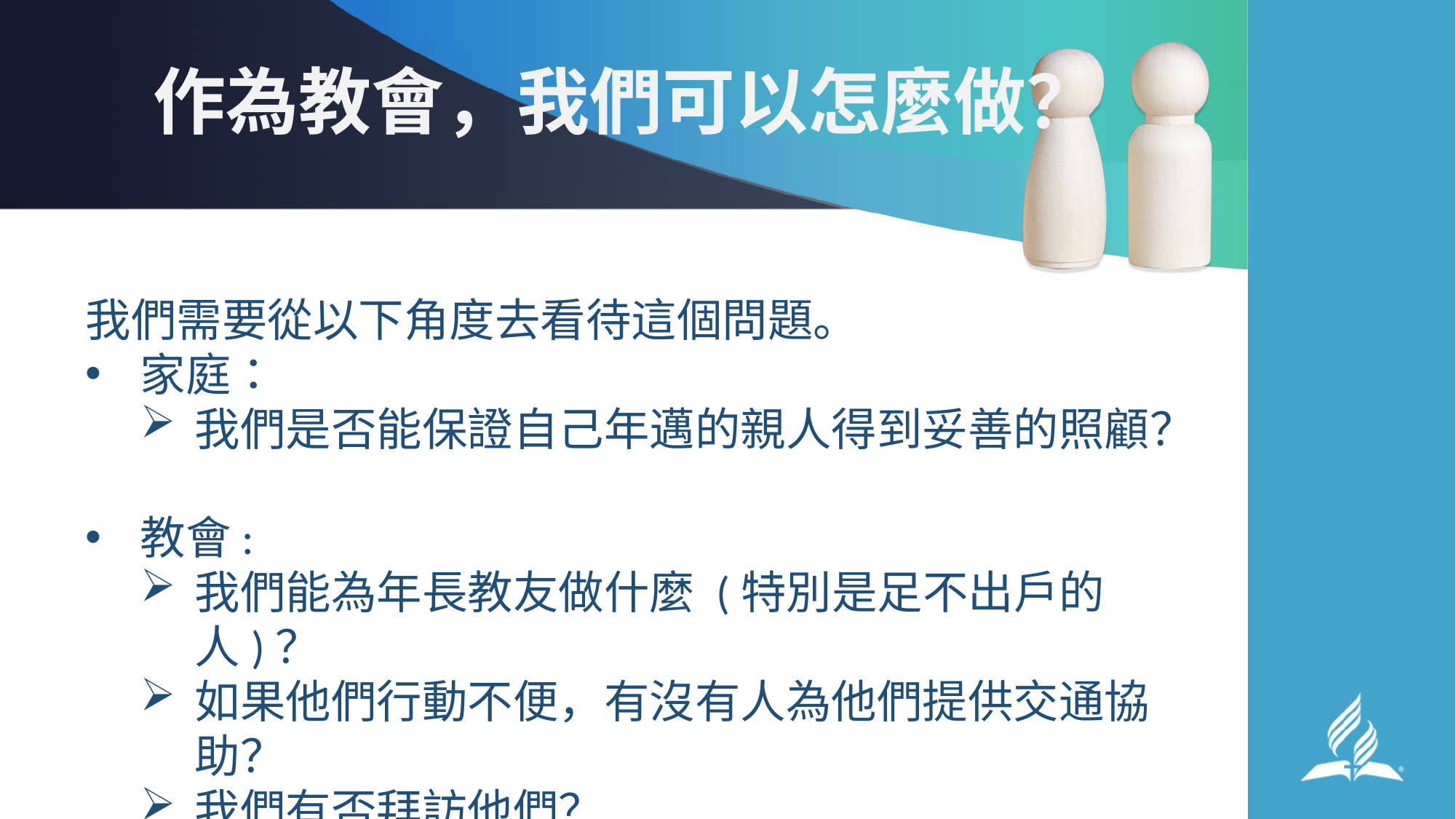

# 作為教會，我們可以怎麼做？

我們需要從以下角度去看待這個問題。
家庭：
我們是否能保證自己年邁的親人得到妥善的照顧？
教會:
我們能為年長教友做什麼 (特別是足不出戶的人)？
如果他們行動不便，有沒有人為他們提供交通協助？
我們有否拜訪他們？